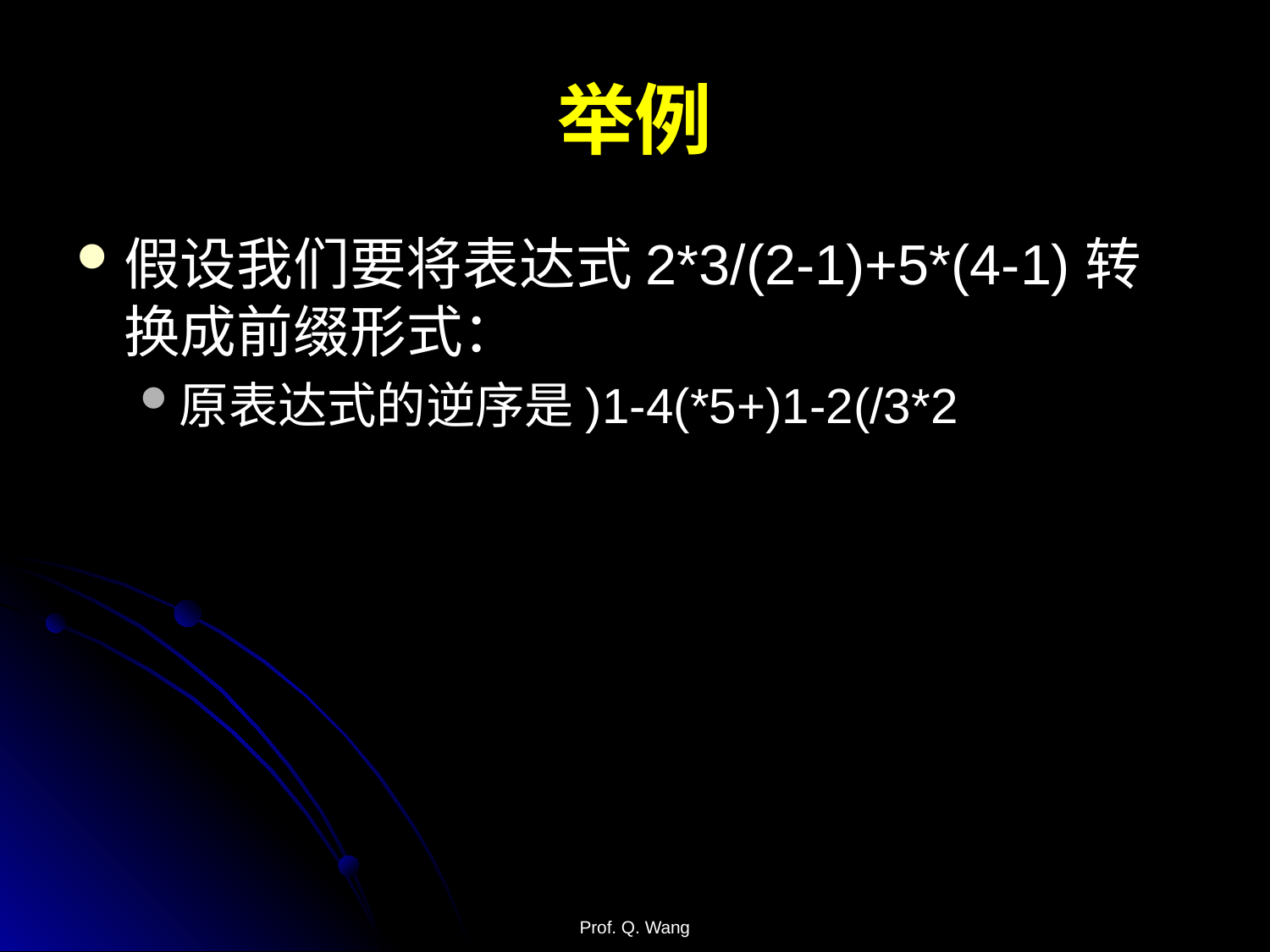

# 举例
假设我们要将表达式2*3/(2-1)+5*(4-1)转换成前缀形式：
原表达式的逆序是)1-4(*5+)1-2(/3*2

Prof. Q. Wang